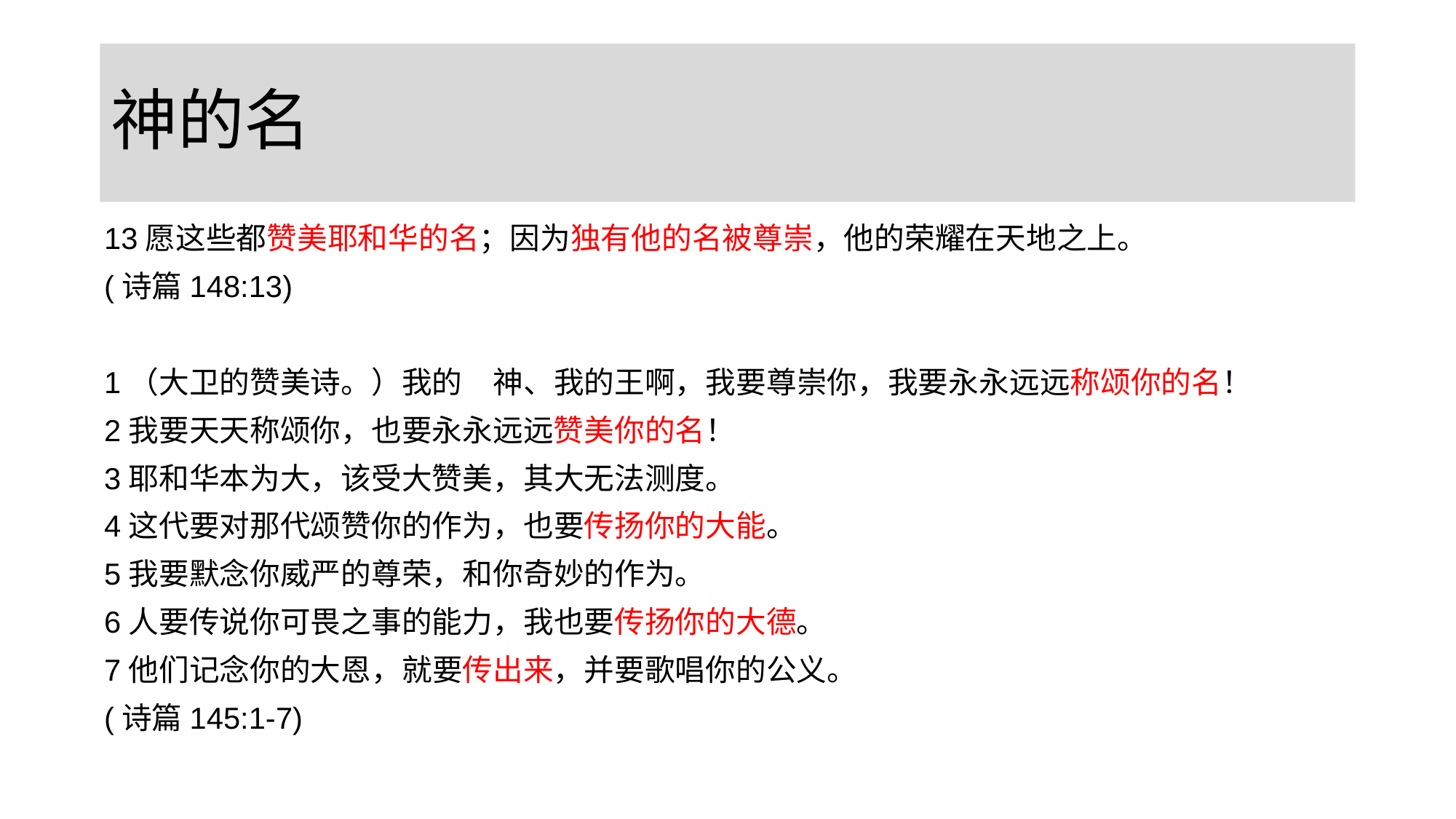

# 神的名
13愿这些都赞美耶和华的名；因为独有他的名被尊崇，他的荣耀在天地之上。
(诗篇148:13)

1（大卫的赞美诗。）我的　神、我的王啊，我要尊崇你，我要永永远远称颂你的名！
2我要天天称颂你，也要永永远远赞美你的名！
3耶和华本为大，该受大赞美，其大无法测度。
4这代要对那代颂赞你的作为，也要传扬你的大能。
5我要默念你威严的尊荣，和你奇妙的作为。
6人要传说你可畏之事的能力，我也要传扬你的大德。
7他们记念你的大恩，就要传出来，并要歌唱你的公义。
(诗篇145:1-7)